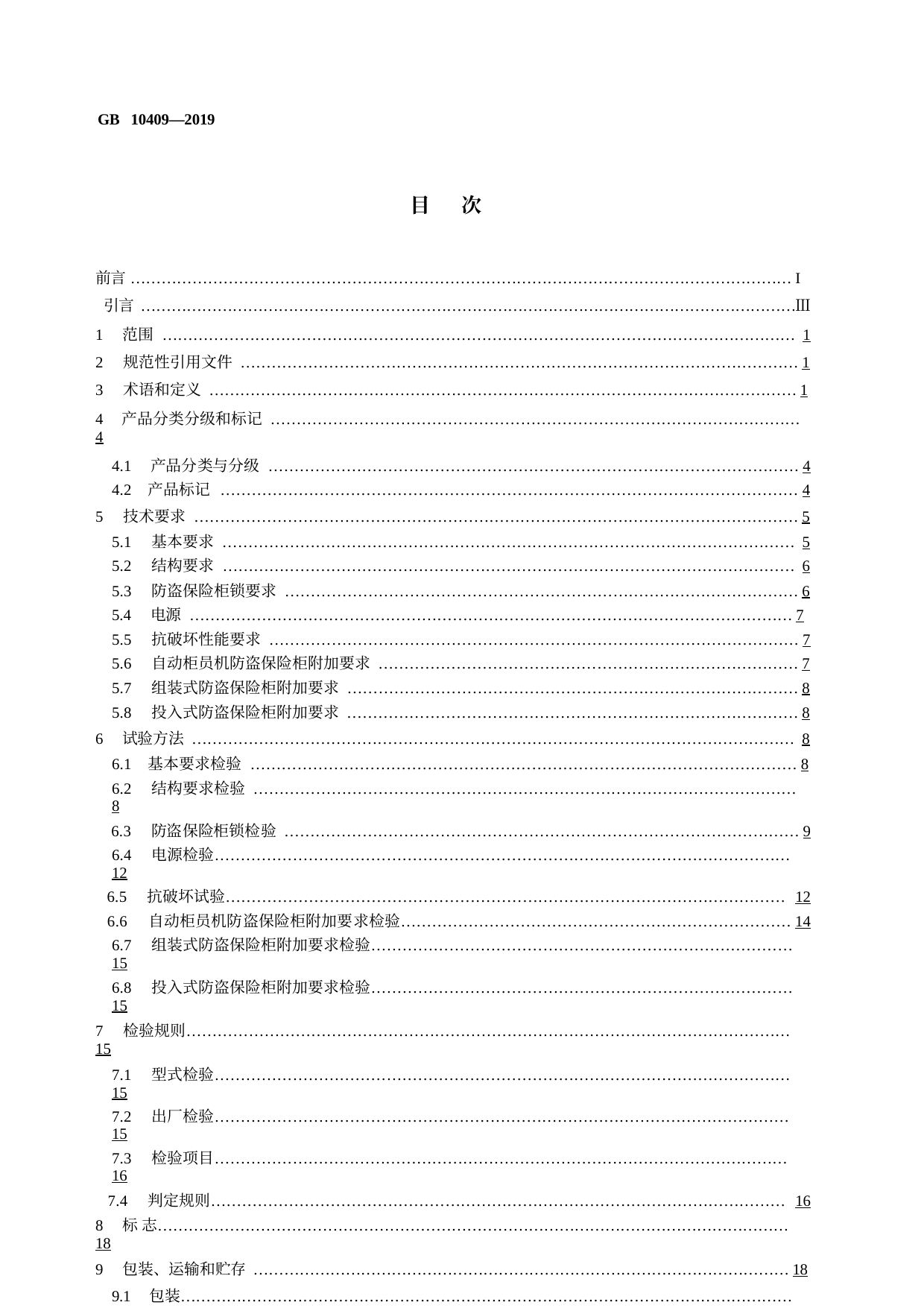

GB   10409—2019

目     次

前言 …………………………………………………………………………………………………………………I
引言 …………………………………………………………………………………………………………………Ⅲ
1    范围 …………………………………………………………………………………………………………… 1
2    规范性引用文件 ………………………………………………………………………………………………1
3    术语和定义 ……………………………………………………………………………………………………1
4   产品分类分级和标记 …………………………………………………………………………………………4
4.1   产品分类与分级 …………………………………………………………………………………………4
4.2   产品标记 …………………………………………………………………………………………………4
5    技术要求 ………………………………………………………………………………………………………5
5.1    基本要求 ………………………………………………………………………………………………… 5
5.2    结构要求 ………………………………………………………………………………………………… 6
5.3    防盗保险柜锁要求 ………………………………………………………………………………………6
5.4    电源  ………………………………………………………………………………………………………7
5.5    抗破坏性能要求 …………………………………………………………………………………………7
5.6    自动柜员机防盗保险柜附加要求 ………………………………………………………………………7
5.7    组装式防盗保险柜附加要求 ……………………………………………………………………………8
5.8    投入式防盗保险柜附加要求 ……………………………………………………………………………8
6   试验方法 ……………………………………………………………………………………………………… 8
6.1   基本要求检验 ……………………………………………………………………………………………8
6.2    结构要求检验 …………………………………………………………………………………………… 8
6.3    防盗保险柜锁检验 ………………………………………………………………………………………9
6.4    电源检验………………………………………………………………………………………………… 12
6.5    抗破坏试验……………………………………………………………………………………………… 12
6.6    自动柜员机防盗保险柜附加要求检验…………………………………………………………………14
6.7    组装式防盗保险柜附加要求检验………………………………………………………………………15
6.8    投入式防盗保险柜附加要求检验………………………………………………………………………15
7    检验规则……………………………………………………………………………………………………… 15
7.1    型式检验………………………………………………………………………………………………… 15
7.2    出厂检验………………………………………………………………………………………………… 15
7.3    检验项目………………………………………………………………………………………………… 16
7.4    判定规则………………………………………………………………………………………………… 16
8    标 志…………………………………………………………………………………………………………… 18
9    包装、运输和贮存 ……………………………………………………………………………………………18
9.1    包装…………………………………………………………………………………………………………18
9.2    运输和贮存……………………………………………………………………………………………… 18

附录 A (资料性附录)防盗保险柜产品安全级别标识………………………………………………………19